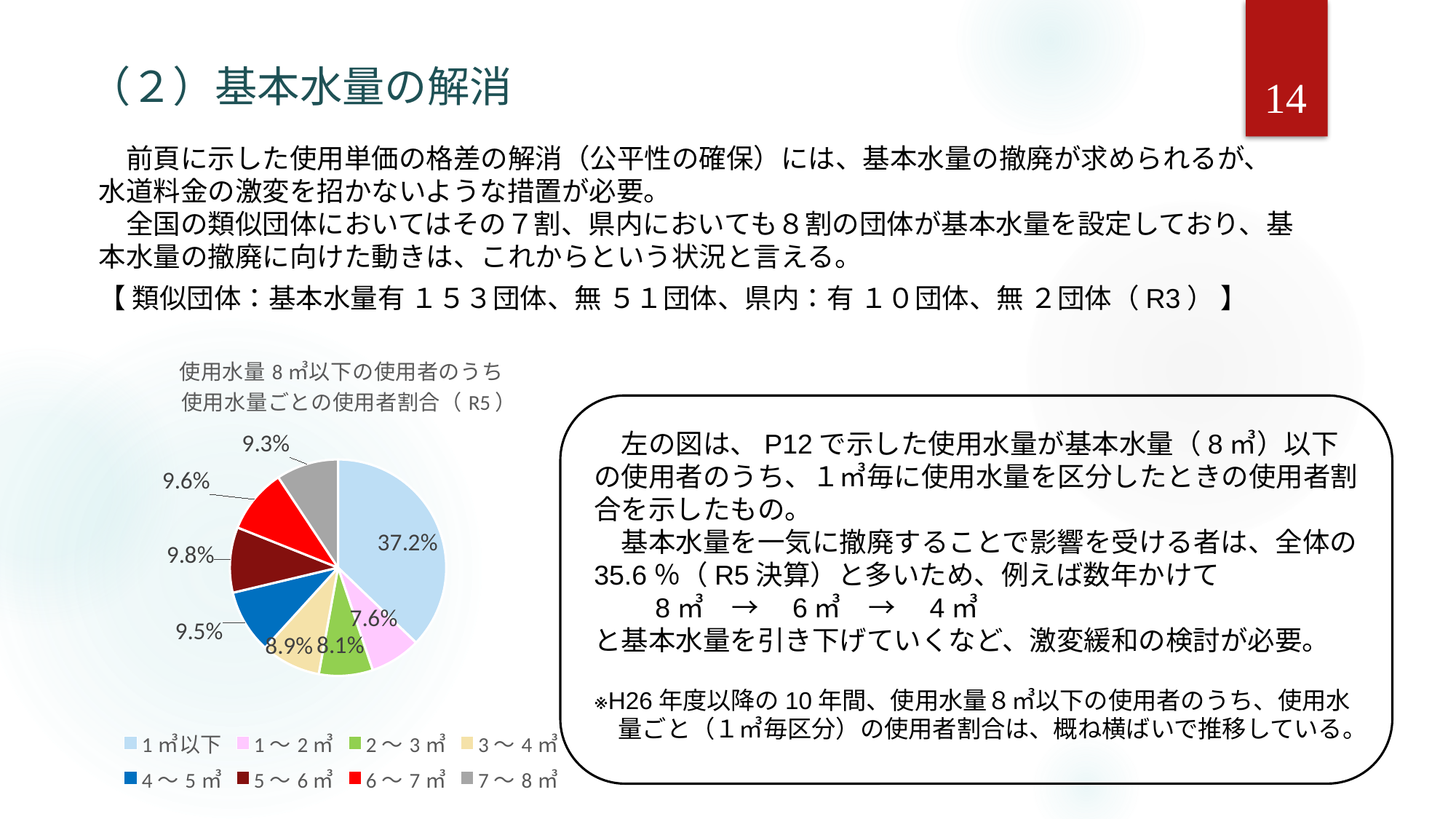

14
（２）基本水量の解消
　前頁に示した使用単価の格差の解消（公平性の確保）には、基本水量の撤廃が求められるが、水道料金の激変を招かないような措置が必要。
　全国の類似団体においてはその７割、県内においても８割の団体が基本水量を設定しており、基本水量の撤廃に向けた動きは、これからという状況と言える。
【 類似団体：基本水量有 １５３団体、無 ５１団体、県内：有 １０団体、無 ２団体（R3） 】

### Chart: 使用水量8㎥以下の使用者のうち
  使用水量ごとの使用者割合（R5）

| Category |  |
|---|---|
| 1㎥以下 | 0.37182058047493405 |
| 1～2㎥ | 0.07613456464379947 |
| 2～3㎥ | 0.08062005277044855 |
| 3～4㎥ | 0.08905013192612138 |
| 4～5㎥ | 0.09509234828496042 |
| 5～6㎥ | 0.09775725593667546 |
| 6～7㎥ | 0.09646437994722955 |
| 7～8㎥ | 0.09306068601583113 |
　左の図は、P12で示した使用水量が基本水量（8㎥）以下の使用者のうち、１㎥毎に使用水量を区分したときの使用者割合を示したもの。
　基本水量を一気に撤廃することで影響を受ける者は、全体の35.6％（R5決算）と多いため、例えば数年かけて
　　8㎥　→　6㎥　→　4㎥
と基本水量を引き下げていくなど、激変緩和の検討が必要。

※H26年度以降の10年間、使用水量８㎥以下の使用者のうち、使用水
　量ごと（１㎥毎区分）の使用者割合は、概ね横ばいで推移している。